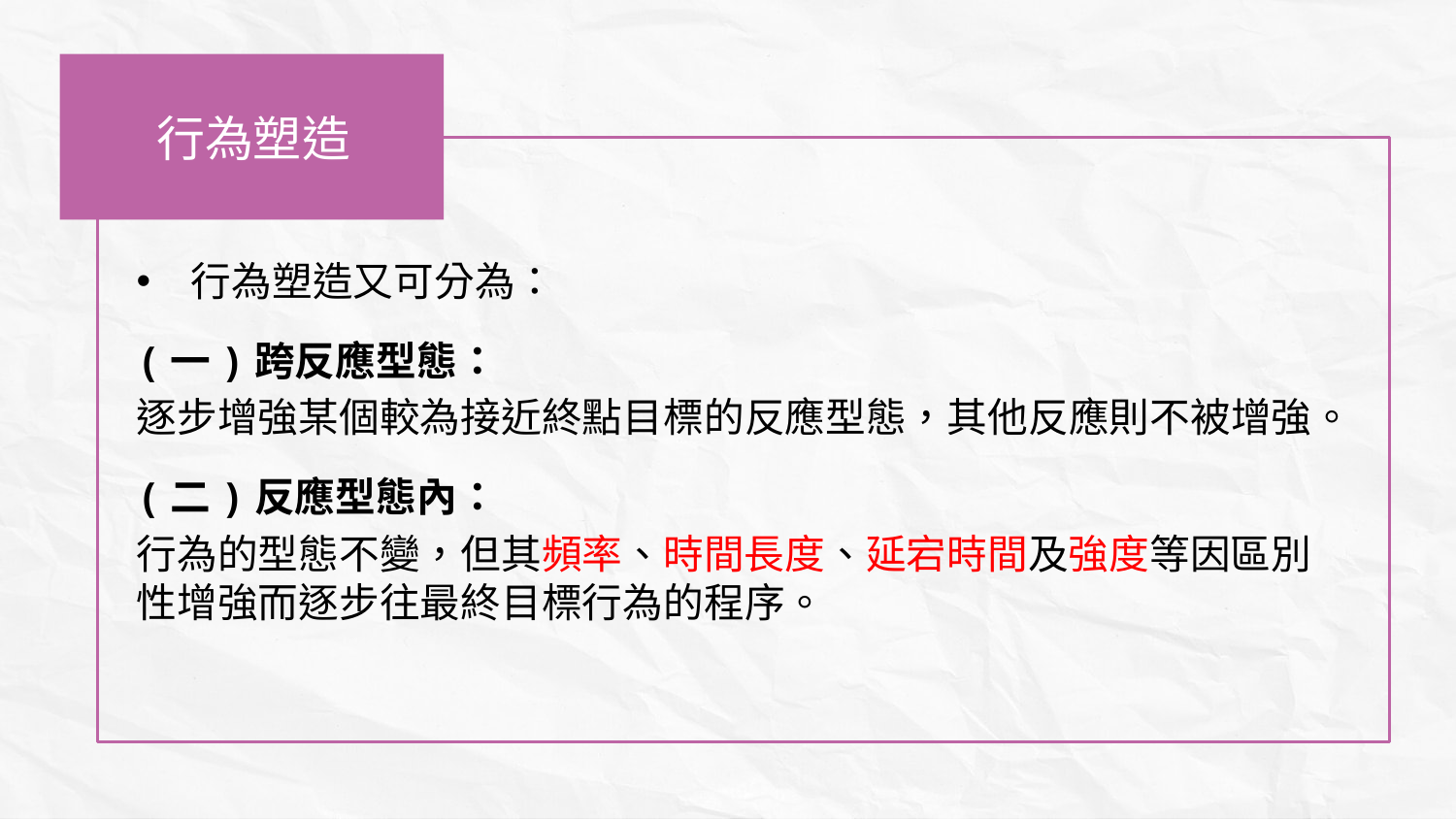

行為塑造

行為塑造又可分為：

(一)跨反應型態：
逐步增強某個較為接近終點目標的反應型態，其他反應則不被增強。

(二)反應型態內：
行為的型態不變，但其頻率、時間長度、延宕時間及強度等因區別性增強而逐步往最終目標行為的程序。